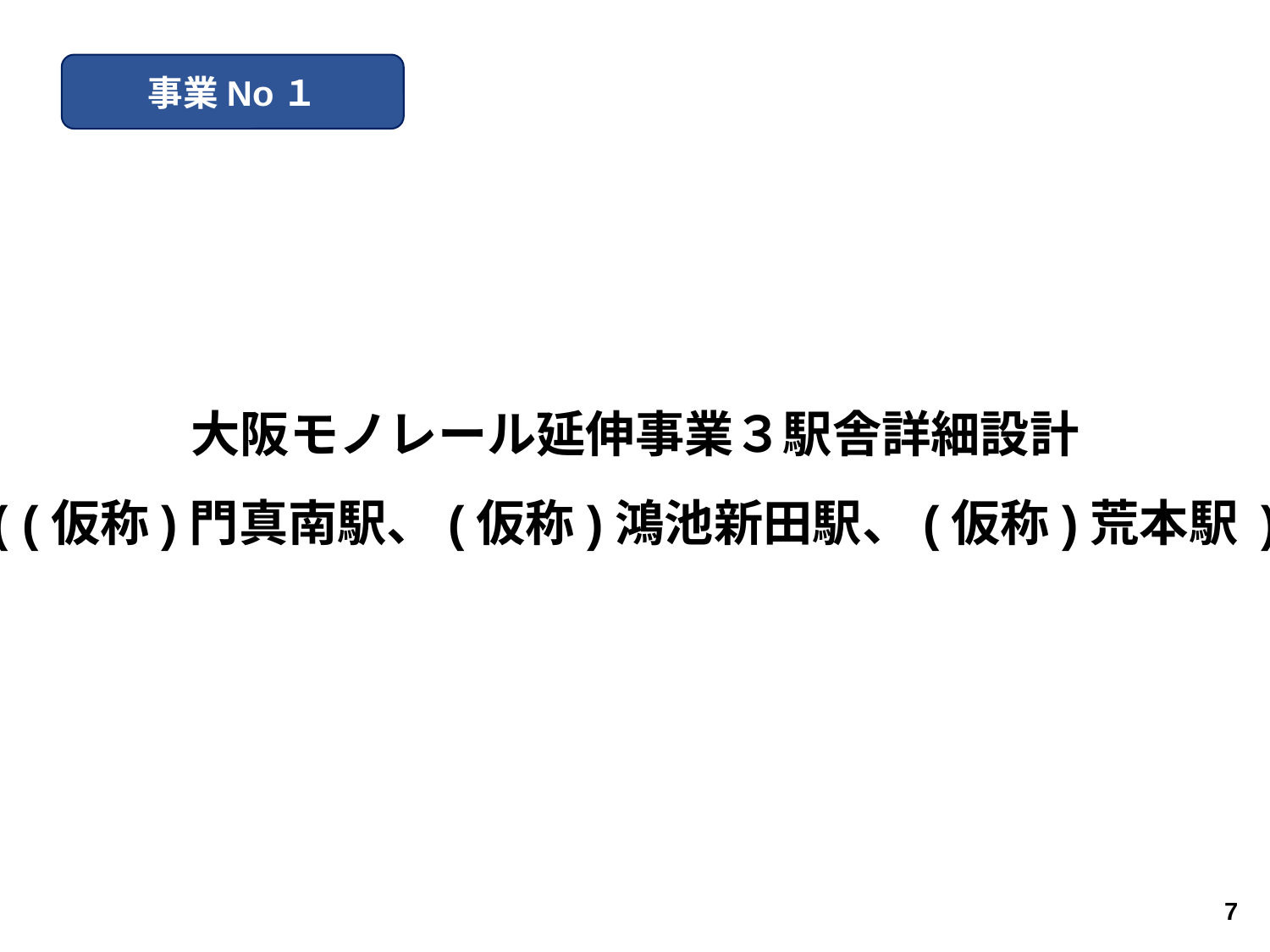

事業No１
大阪モノレール延伸事業３駅舎詳細設計
( (仮称)門真南駅、(仮称)鴻池新田駅、(仮称)荒本駅 )
7